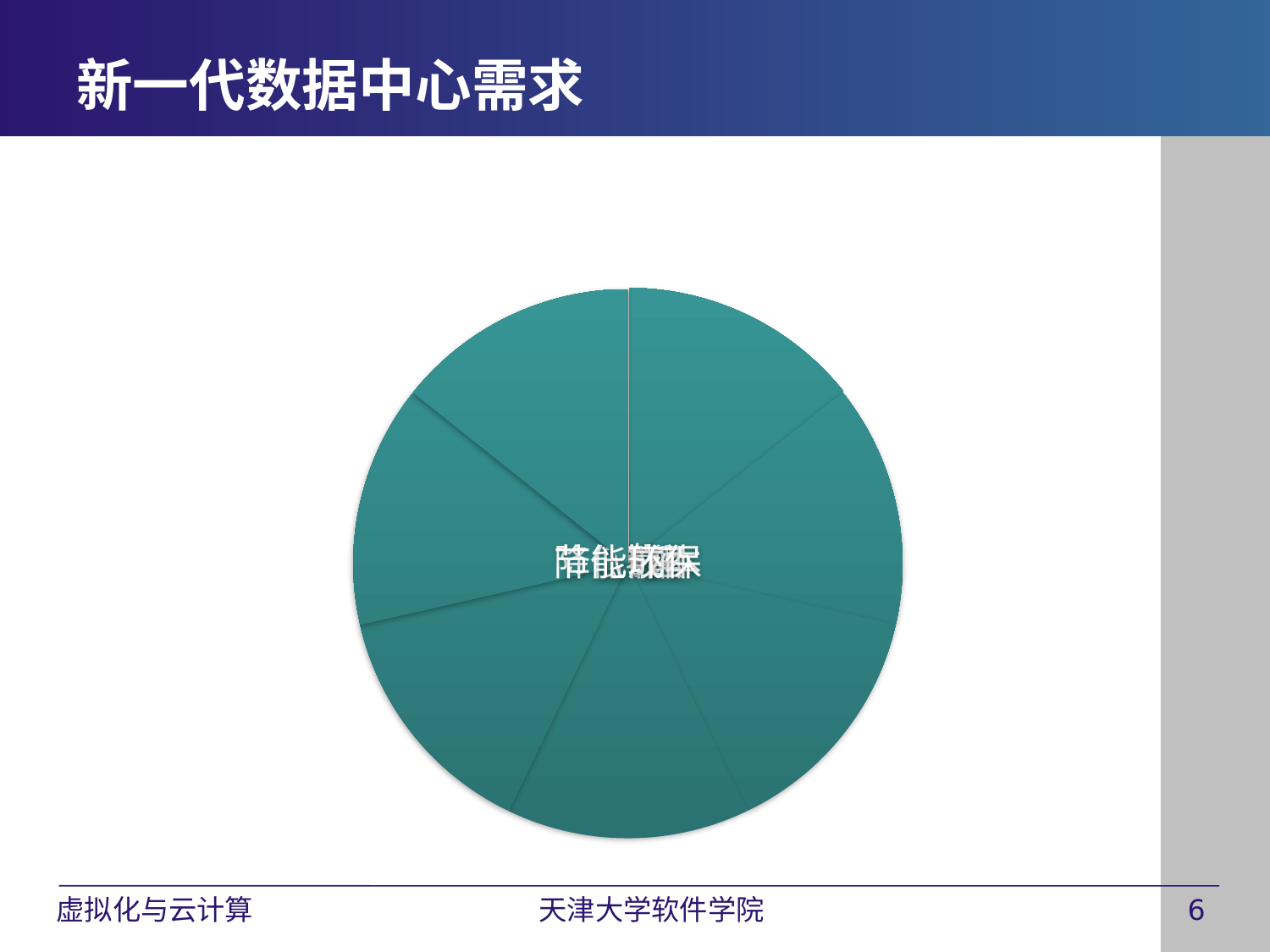

# 新一代数据中心需求
合理规划
流程化
可管理
可伸缩
可靠
降低成本
节能环保